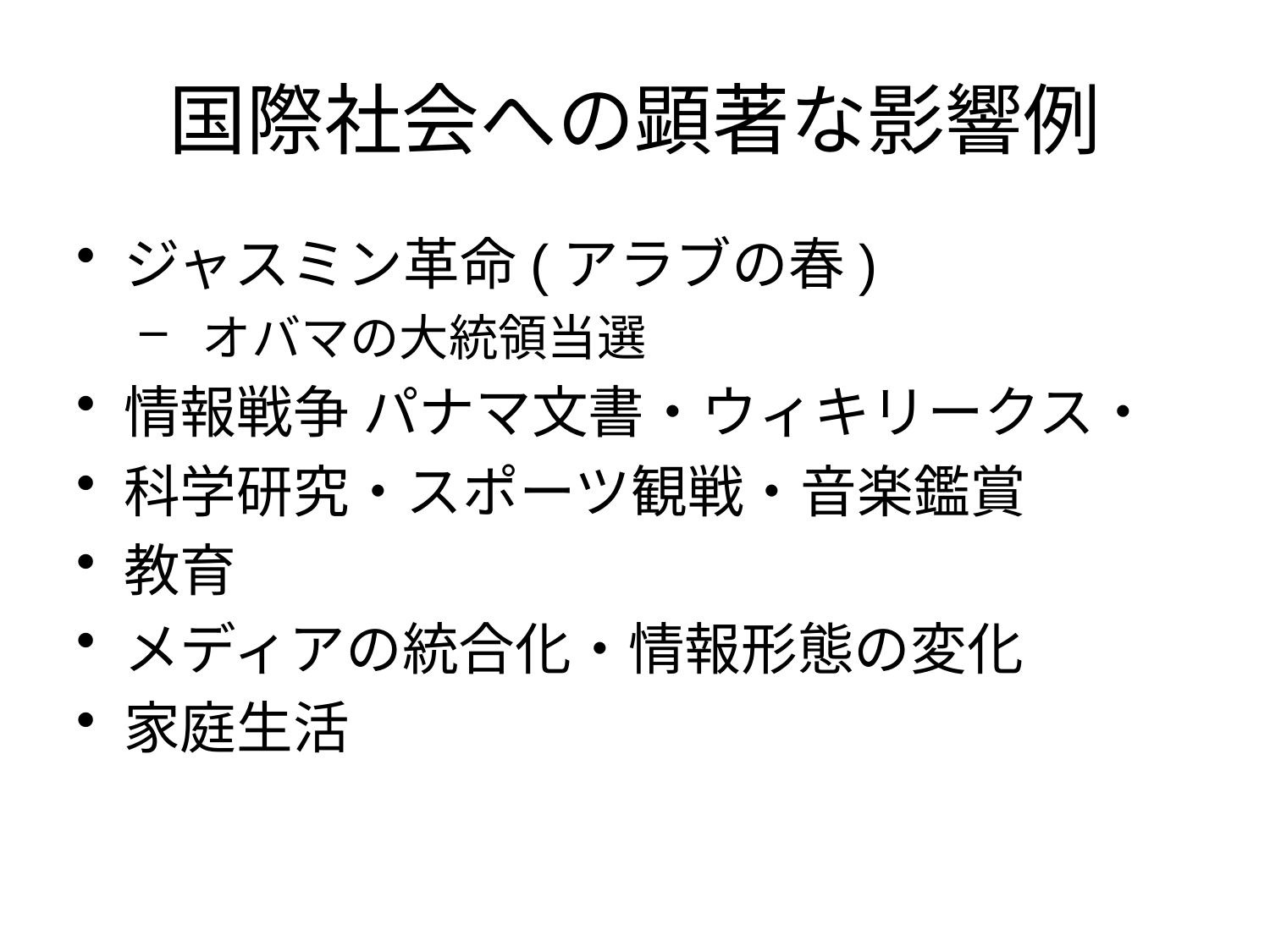

# 国際社会への顕著な影響例
ジャスミン革命(アラブの春)
 オバマの大統領当選
情報戦争 パナマ文書・ウィキリークス・
科学研究・スポーツ観戦・音楽鑑賞
教育
メディアの統合化・情報形態の変化
家庭生活